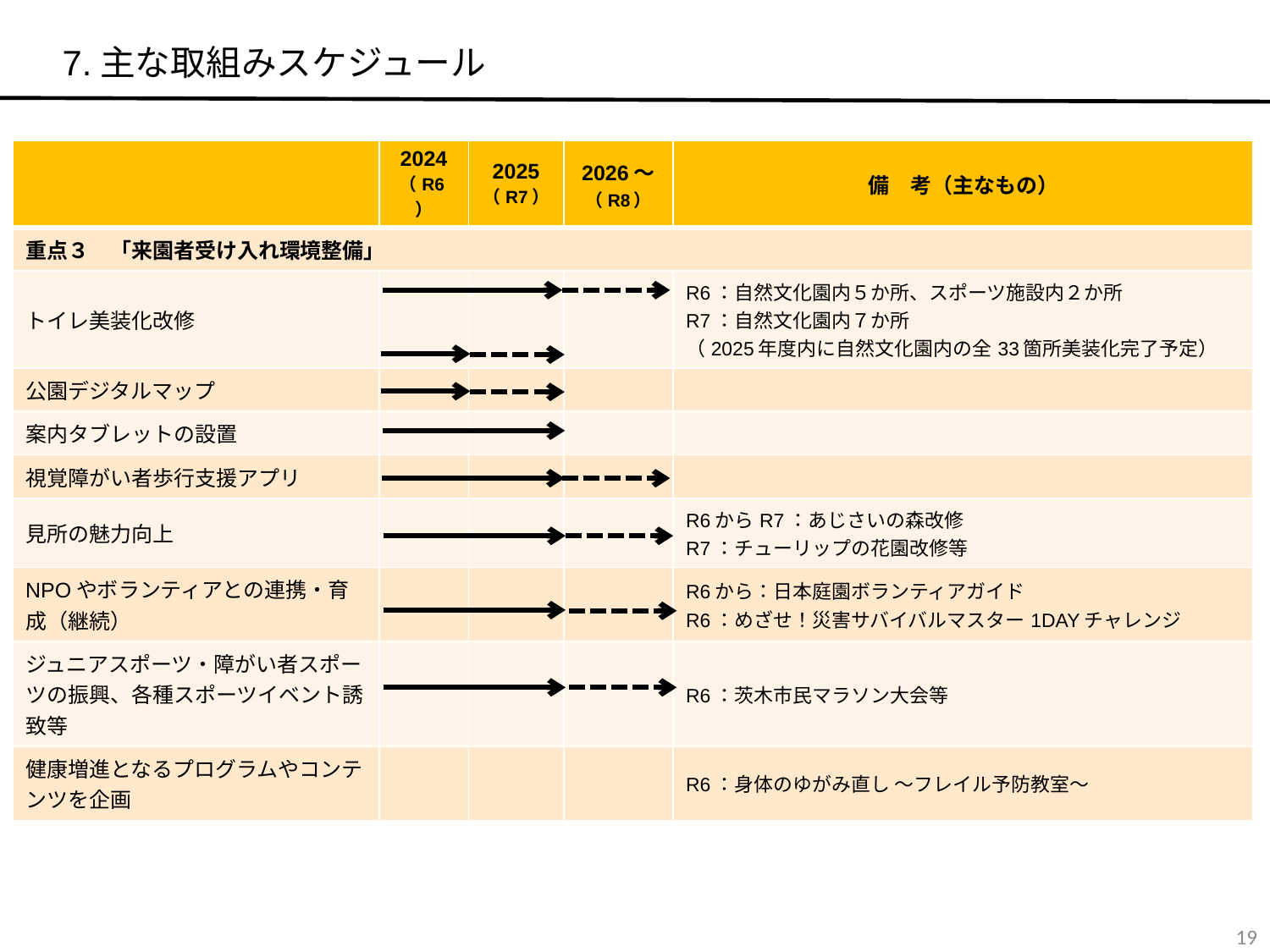

7.主な取組みスケジュール
|  | 2024 （R6） | 2025 （R7） | 2026～ （R8） | 備　考（主なもの） |
| --- | --- | --- | --- | --- |
| 重点３　「来園者受け入れ環境整備」 |  |  |  |  |
| トイレ美装化改修 |  |  |  | R6：自然文化園内５か所、スポーツ施設内２か所 R7：自然文化園内７か所 （2025年度内に自然文化園内の全33箇所美装化完了予定） |
| 公園デジタルマップ |  |  |  |  |
| 案内タブレットの設置 |  |  |  |  |
| 視覚障がい者歩行支援アプリ |  |  |  |  |
| 見所の魅力向上 |  |  |  | R6からR7：あじさいの森改修 R7：チューリップの花園改修等 |
| NPOやボランティアとの連携・育成（継続） |  |  |  | R6から：日本庭園ボランティアガイド R6：めざせ！災害サバイバルマスター1DAYチャレンジ |
| ジュニアスポーツ・障がい者スポーツの振興、各種スポーツイベント誘致等 |  |  |  | R6：茨木市民マラソン大会等 |
| 健康増進となるプログラムやコンテンツを企画 |  |  |  | R6：身体のゆがみ直し ～フレイル予防教室～ |
19